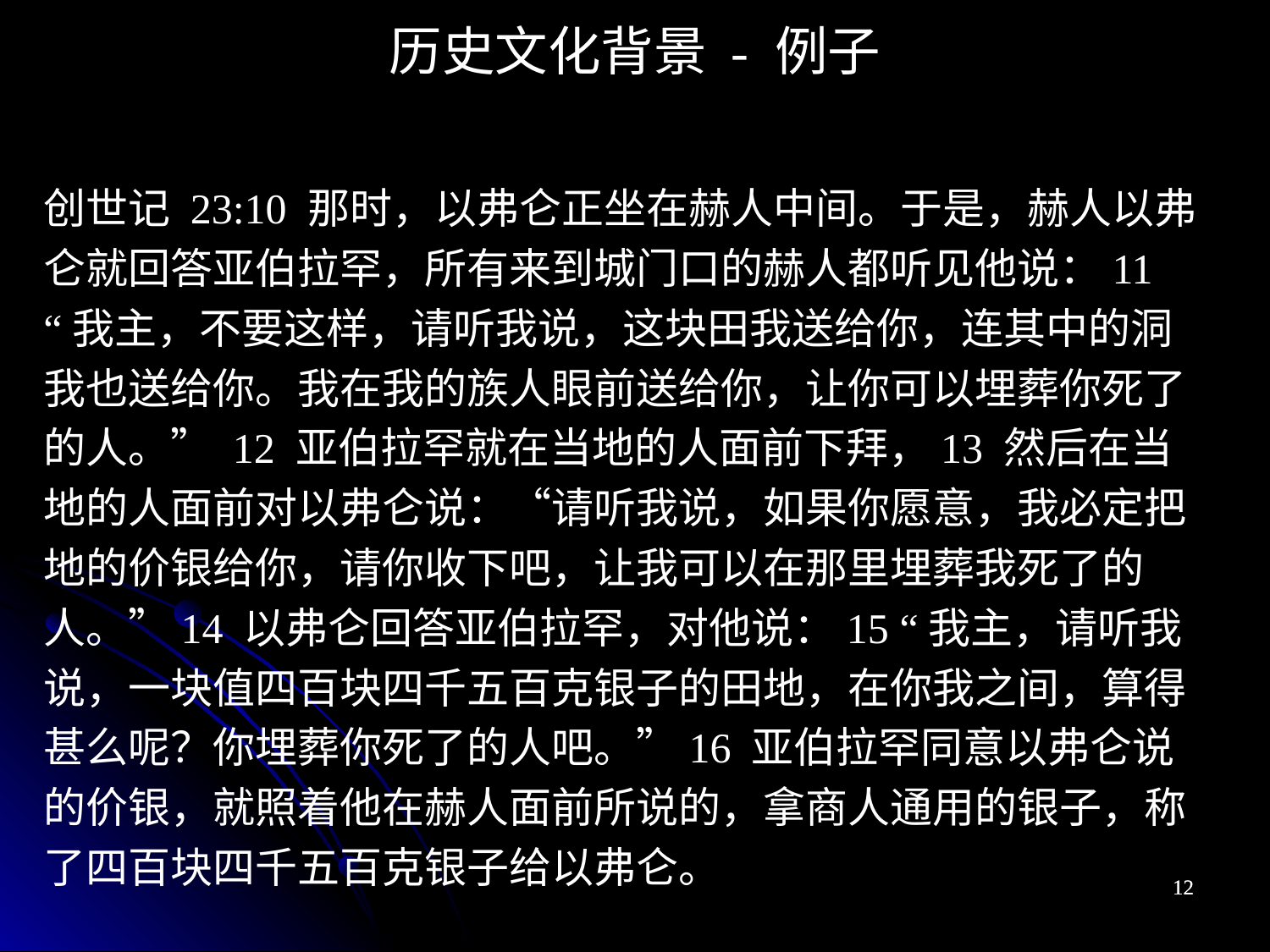

历史文化背景 - 例子
创世记 23:10 那时，以弗仑正坐在赫人中间。于是，赫人以弗仑就回答亚伯拉罕，所有来到城门口的赫人都听见他说：11 “我主，不要这样，请听我说，这块田我送给你，连其中的洞我也送给你。我在我的族人眼前送给你，让你可以埋葬你死了的人。” 12 亚伯拉罕就在当地的人面前下拜，13 然后在当地的人面前对以弗仑说：“请听我说，如果你愿意，我必定把地的价银给你，请你收下吧，让我可以在那里埋葬我死了的人。”14 以弗仑回答亚伯拉罕，对他说：15 “我主，请听我说，一块值四百块四千五百克银子的田地，在你我之间，算得甚么呢？你埋葬你死了的人吧。”16 亚伯拉罕同意以弗仑说的价银，就照着他在赫人面前所说的，拿商人通用的银子，称了四百块四千五百克银子给以弗仑。
12
12